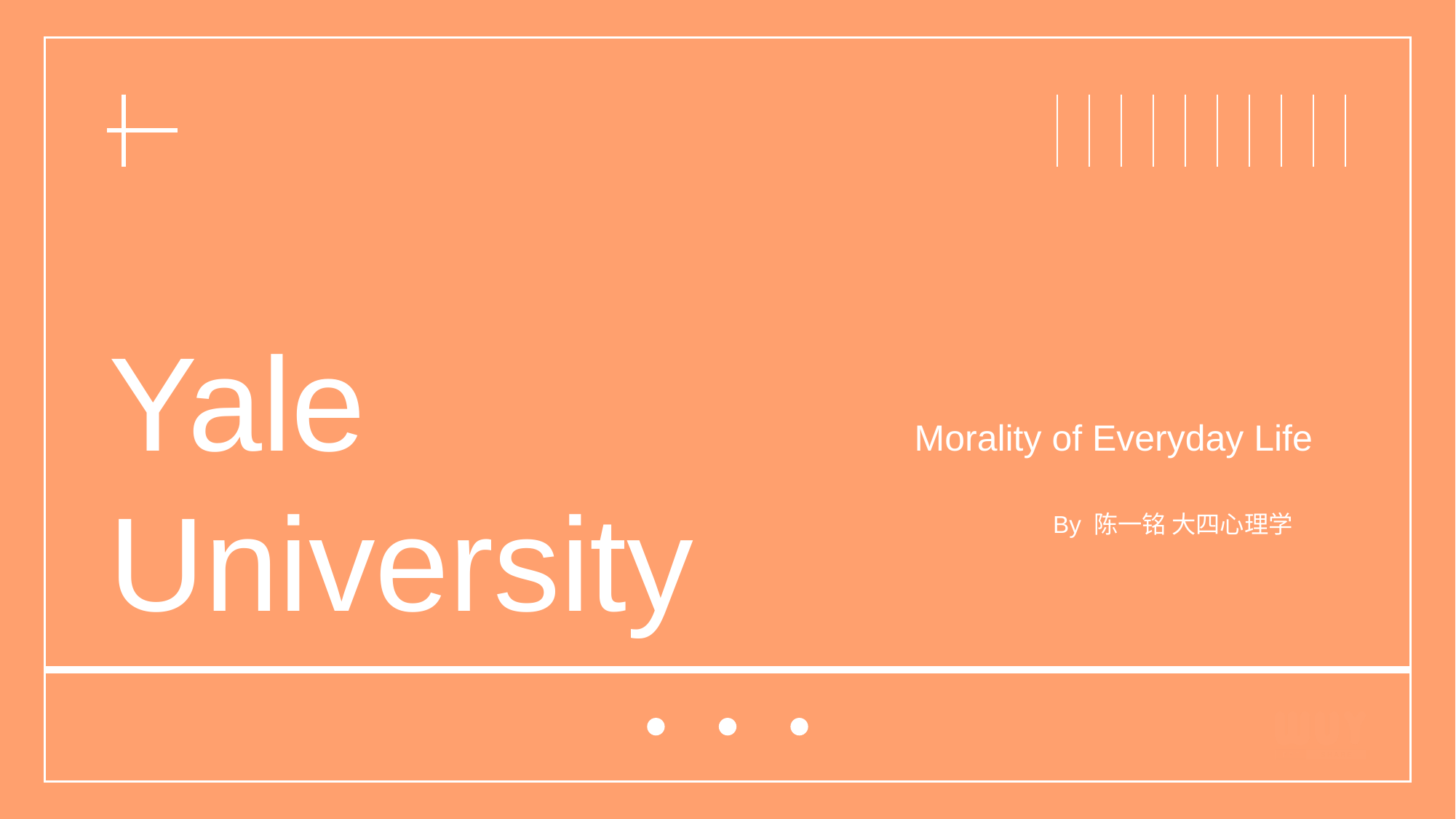

Yale University
Morality of Everyday Life
By 陈一铭 大四心理学